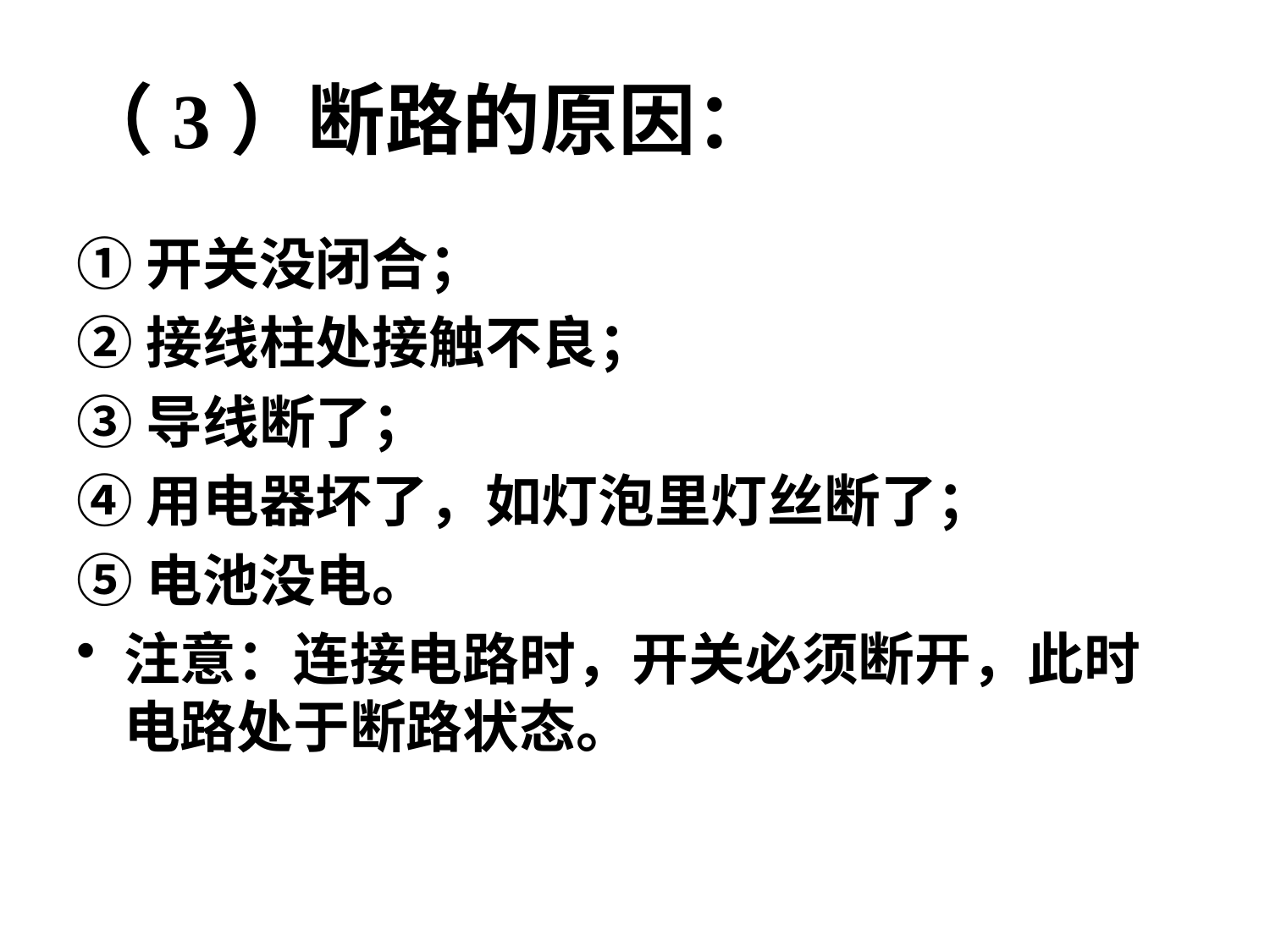

# （3）断路的原因：
①开关没闭合；
②接线柱处接触不良；
③导线断了；
④用电器坏了，如灯泡里灯丝断了；
⑤电池没电。
注意：连接电路时，开关必须断开，此时电路处于断路状态。